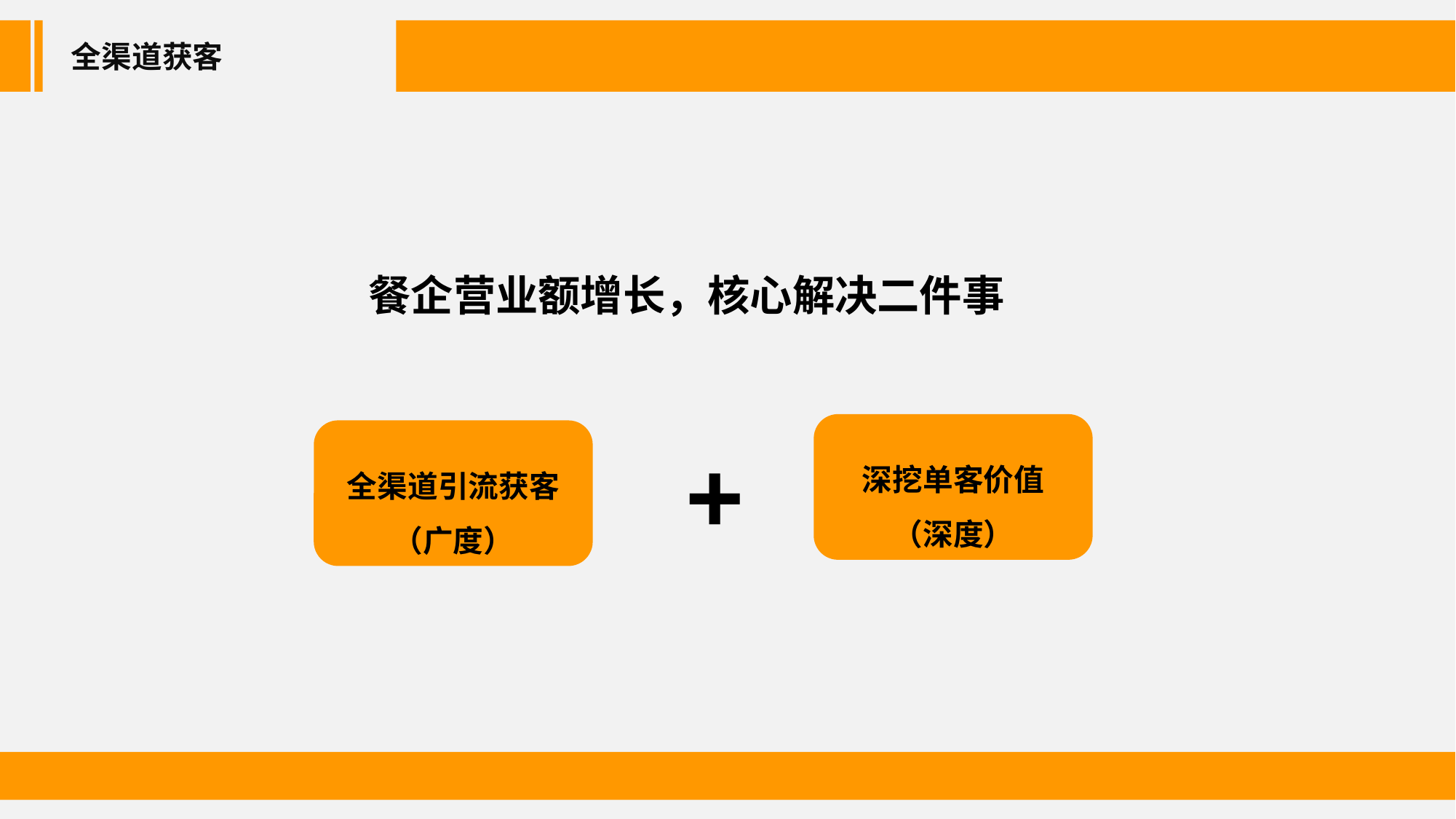

全渠道获客
餐企营业额增长，核心解决二件事

+
深挖单客价值
（深度）
全渠道引流获客
（广度）